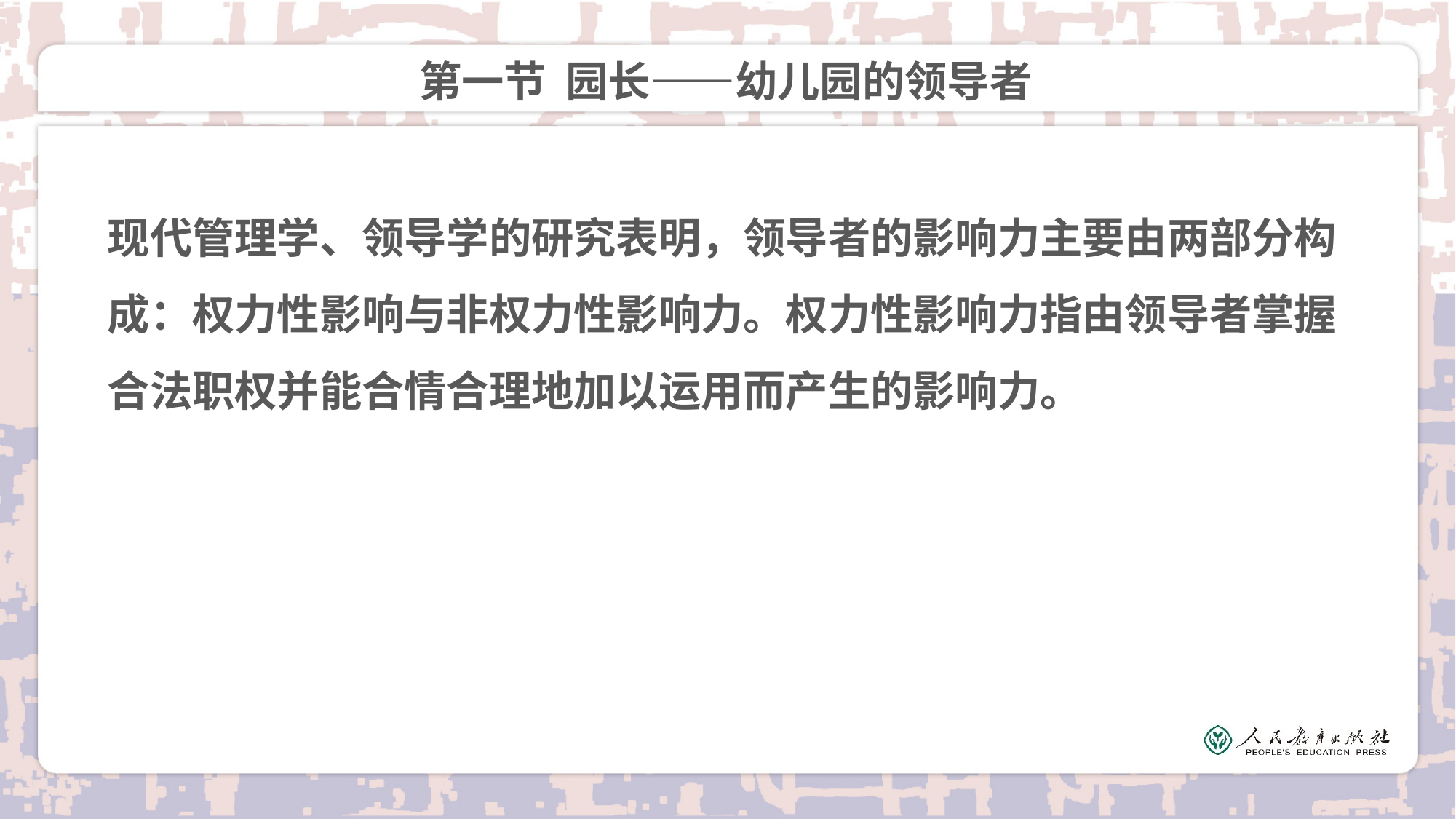

# 第一节  园长——幼儿园的领导者
现代管理学、领导学的研究表明，领导者的影响力主要由两部分构成：权力性影响与非权力性影响力。权力性影响力指由领导者掌握合法职权并能合情合理地加以运用而产生的影响力。